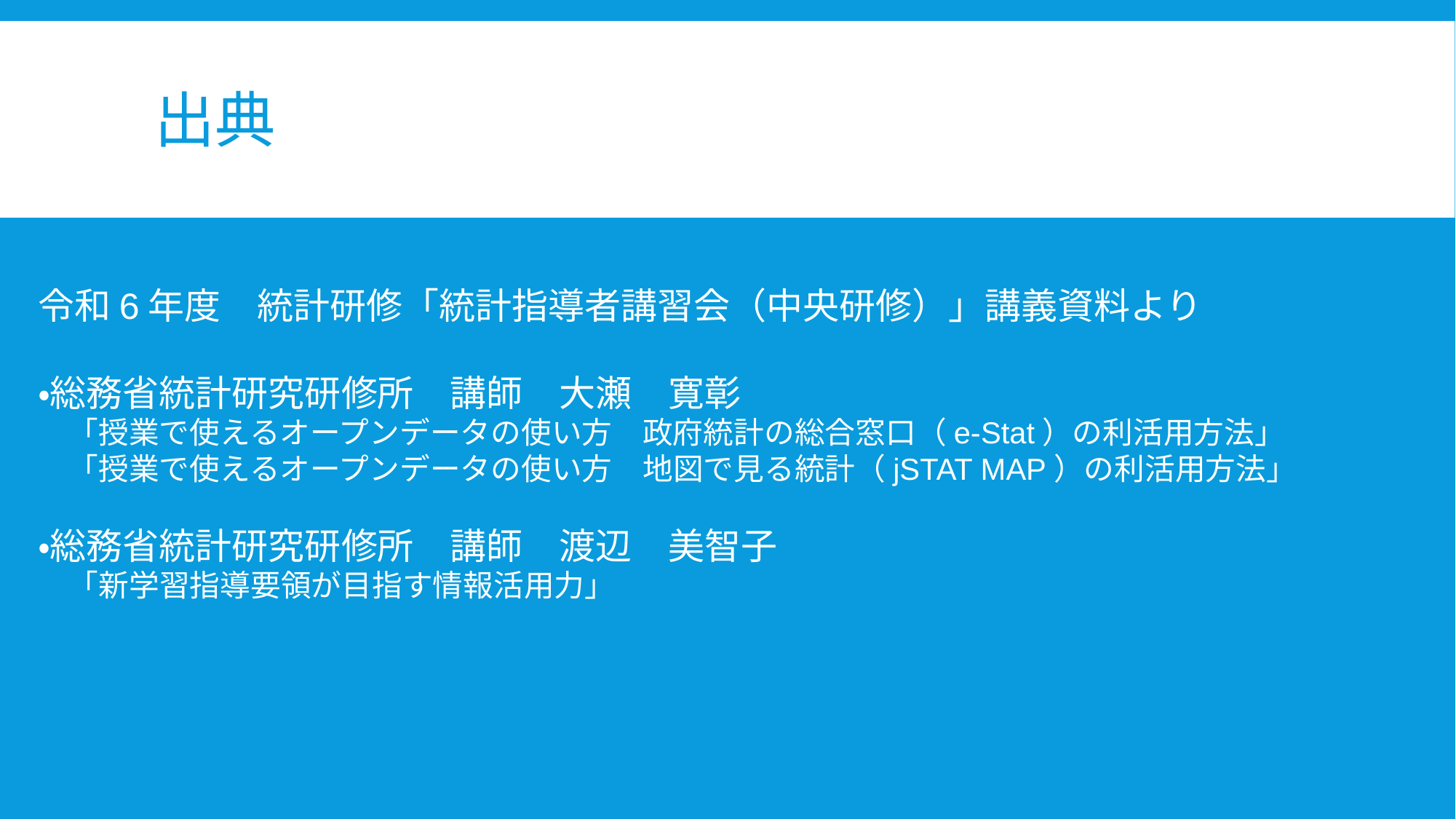

# 出典
令和6年度　統計研修「統計指導者講習会（中央研修）」講義資料より

・総務省統計研究研修所　講師　大瀬　寛彰
　「授業で使えるオープンデータの使い方　政府統計の総合窓口（e-Stat）の利活用方法」
　「授業で使えるオープンデータの使い方　地図で見る統計（jSTAT MAP）の利活用方法」

・総務省統計研究研修所　講師　渡辺　美智子
　「新学習指導要領が目指す情報活用力」